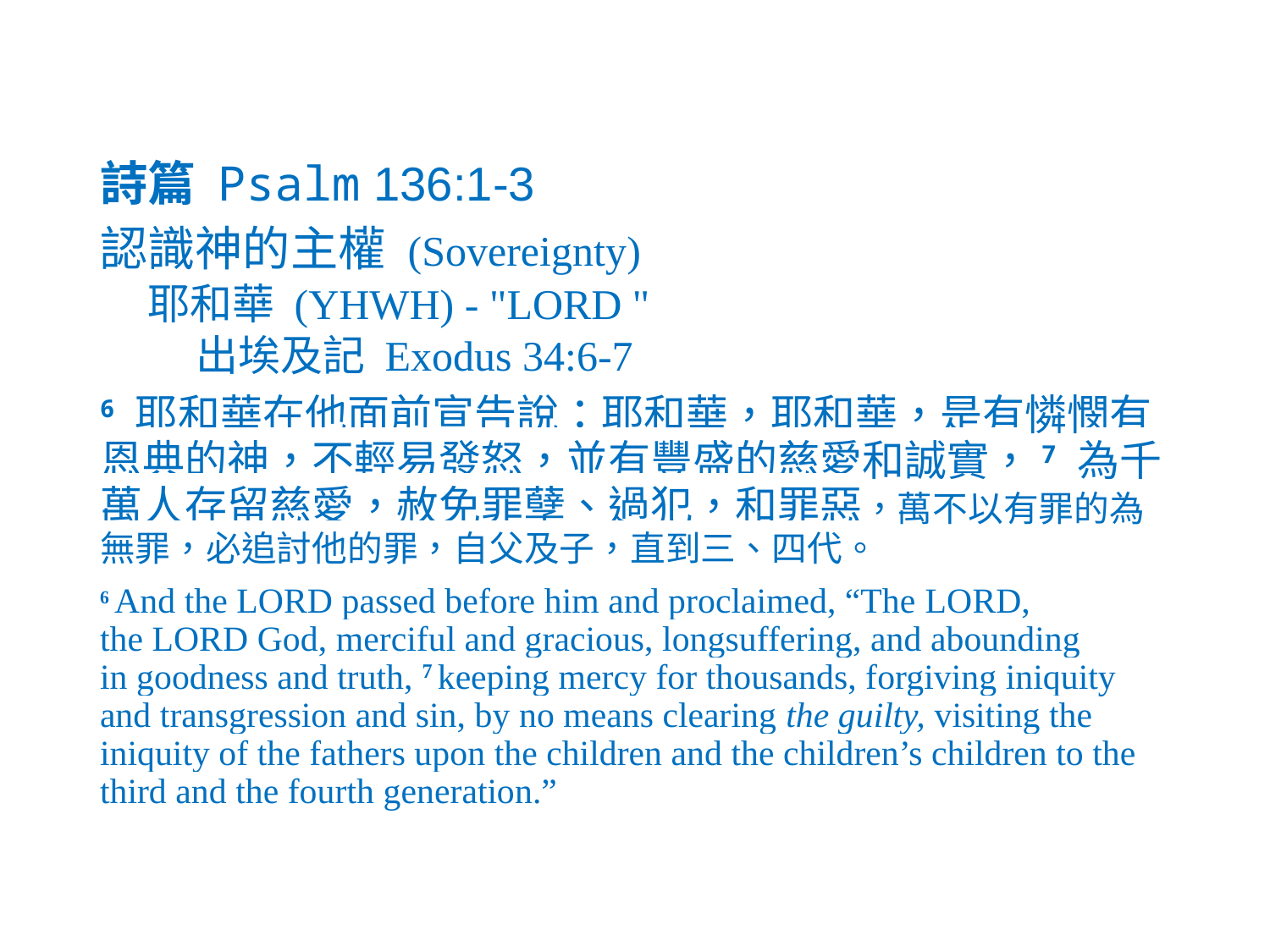

詩篇 Psalm 136:1-3
認識神的主權 (Sovereignty)
耶和華 (YHWH) - "LORD "
    出埃及記 Exodus 34:6-7
6 耶和華在他面前宣告說：耶和華，耶和華，是有憐憫有恩典的神，不輕易發怒，並有豐盛的慈愛和誠實，7 為千萬人存留慈愛，赦免罪孽、過犯，和罪惡，萬不以有罪的為無罪，必追討他的罪，自父及子，直到三、四代。
6 And the Lord passed before him and proclaimed, “The Lord, the Lord God, merciful and gracious, longsuffering, and abounding in goodness and truth, 7 keeping mercy for thousands, forgiving iniquity and transgression and sin, by no means clearing the guilty, visiting the iniquity of the fathers upon the children and the children’s children to the third and the fourth generation.”